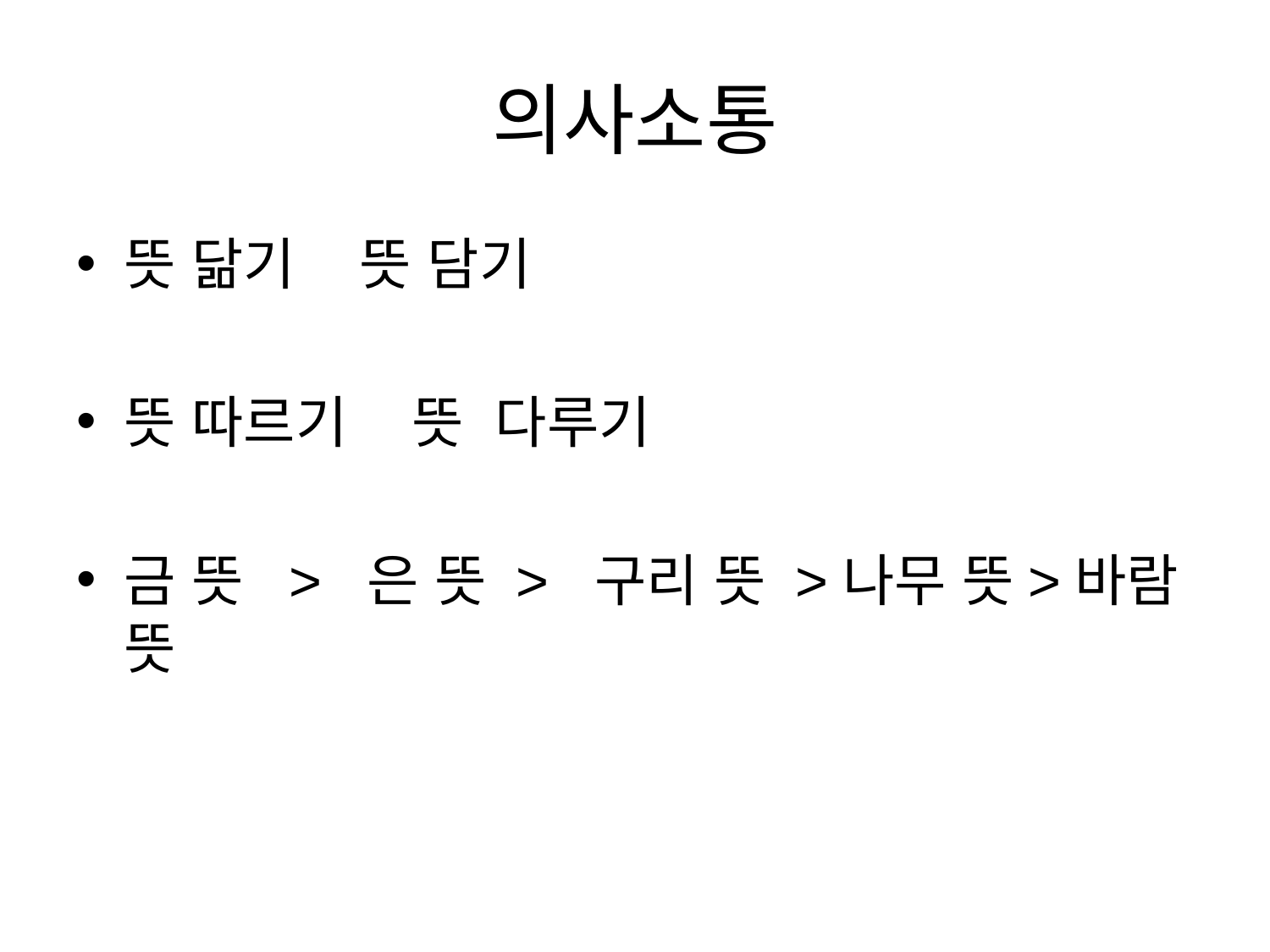

# 의사소통
뜻 닮기    뜻 담기

뜻 따르기    뜻  다루기

금 뜻  >  은 뜻 >  구리 뜻 >나무 뜻>바람 뜻